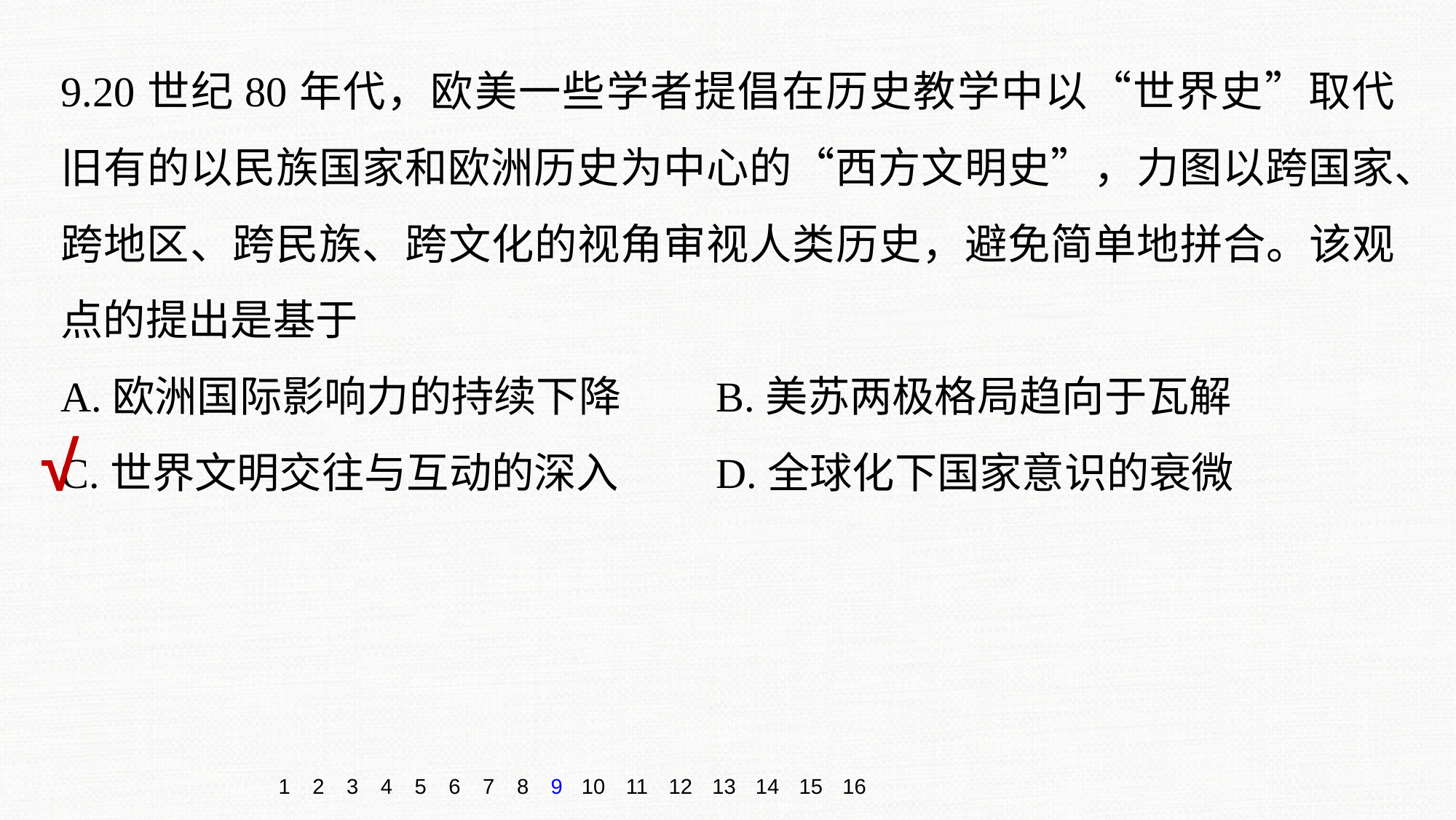

9.20世纪80年代，欧美一些学者提倡在历史教学中以“世界史”取代旧有的以民族国家和欧洲历史为中心的“西方文明史”，力图以跨国家、跨地区、跨民族、跨文化的视角审视人类历史，避免简单地拼合。该观点的提出是基于
A.欧洲国际影响力的持续下降	B.美苏两极格局趋向于瓦解
C.世界文明交往与互动的深入	D.全球化下国家意识的衰微
√
1
2
3
4
5
6
7
8
9
10
11
12
13
14
15
16